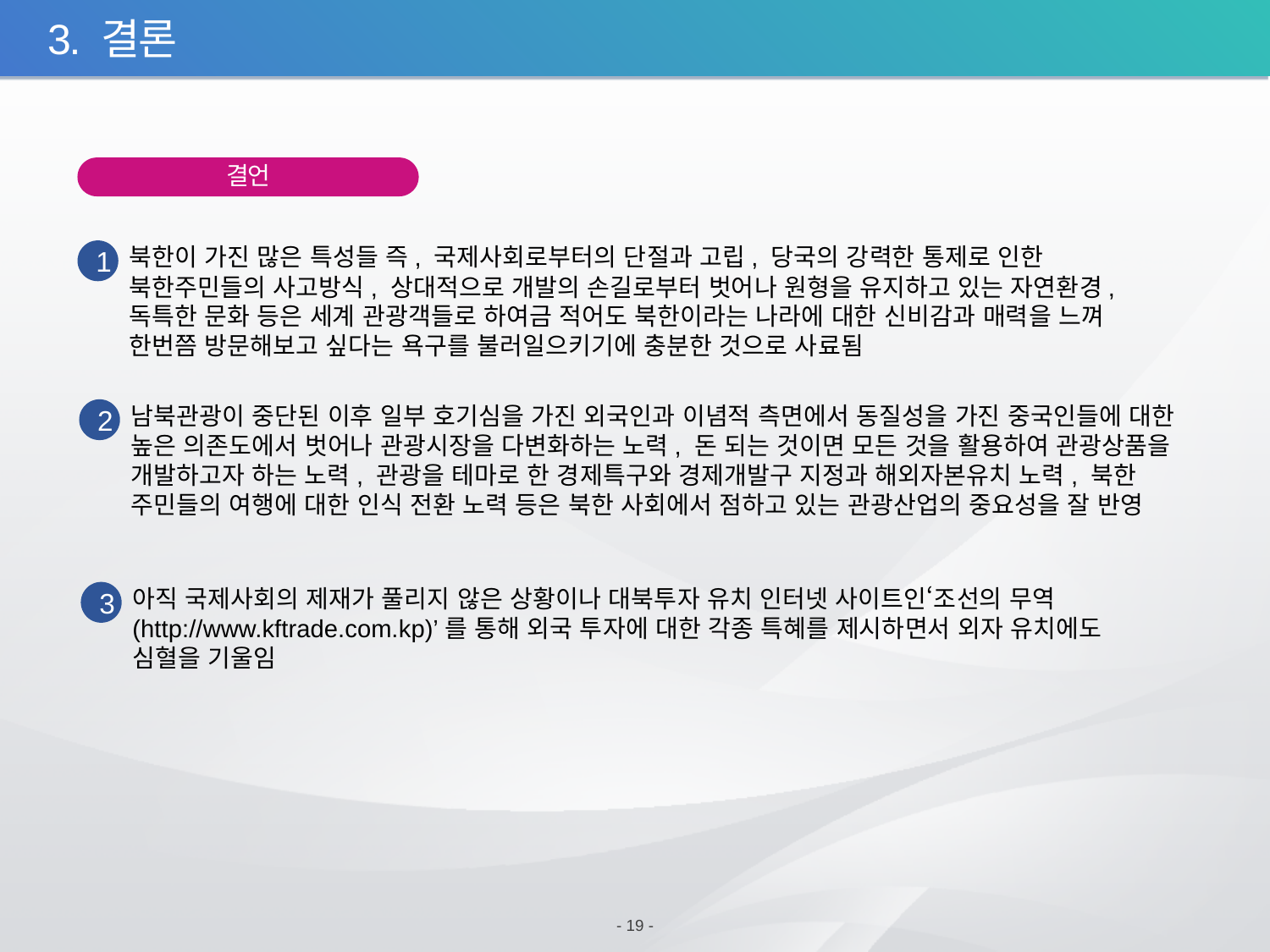

3. 결론
결언

북한이 가진 많은 특성들 즉, 국제사회로부터의 단절과 고립, 당국의 강력한 통제로 인한 북한주민들의 사고방식, 상대적으로 개발의 손길로부터 벗어나 원형을 유지하고 있는 자연환경, 독특한 문화 등은 세계 관광객들로 하여금 적어도 북한이라는 나라에 대한 신비감과 매력을 느껴 한번쯤 방문해보고 싶다는 욕구를 불러일으키기에 충분한 것으로 사료됨
1
남북관광이 중단된 이후 일부 호기심을 가진 외국인과 이념적 측면에서 동질성을 가진 중국인들에 대한 높은 의존도에서 벗어나 관광시장을 다변화하는 노력, 돈 되는 것이면 모든 것을 활용하여 관광상품을 개발하고자 하는 노력, 관광을 테마로 한 경제특구와 경제개발구 지정과 해외자본유치 노력, 북한 주민들의 여행에 대한 인식 전환 노력 등은 북한 사회에서 점하고 있는 관광산업의 중요성을 잘 반영
2
아직 국제사회의 제재가 풀리지 않은 상황이나 대북투자 유치 인터넷 사이트인‘조선의 무역(http://www.kftrade.com.kp)’를 통해 외국 투자에 대한 각종 특혜를 제시하면서 외자 유치에도 심혈을 기울임
3